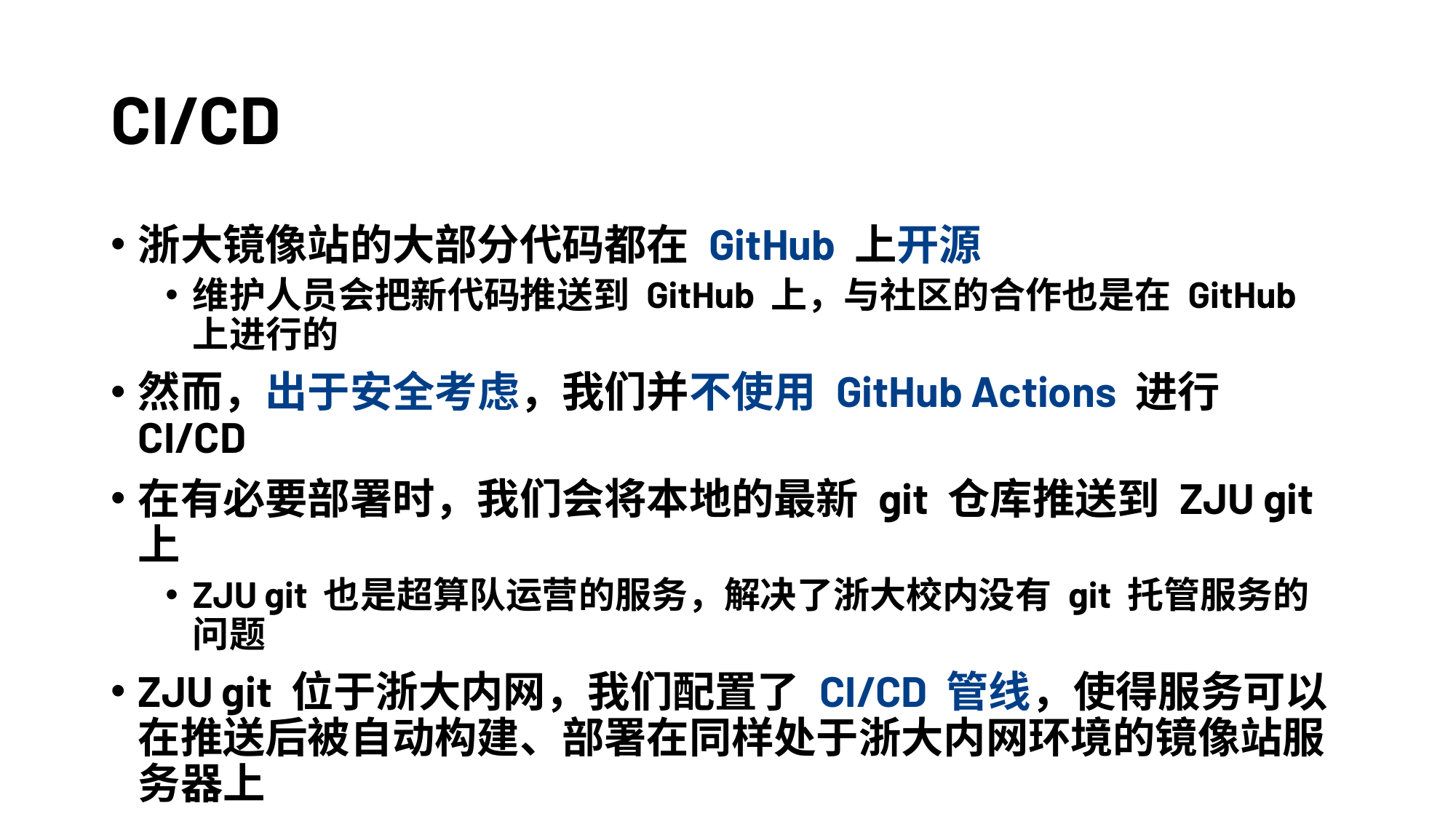

# CI/CD
浙大镜像站的大部分代码都在 GitHub 上开源
维护人员会把新代码推送到 GitHub 上，与社区的合作也是在 GitHub 上进行的
然而，出于安全考虑，我们并不使用 GitHub Actions 进行 CI/CD
在有必要部署时，我们会将本地的最新 git 仓库推送到 ZJU git 上
ZJU git 也是超算队运营的服务，解决了浙大校内没有 git 托管服务的问题
ZJU git 位于浙大内网，我们配置了 CI/CD 管线，使得服务可以在推送后被自动构建、部署在同样处于浙大内网环境的镜像站服务器上